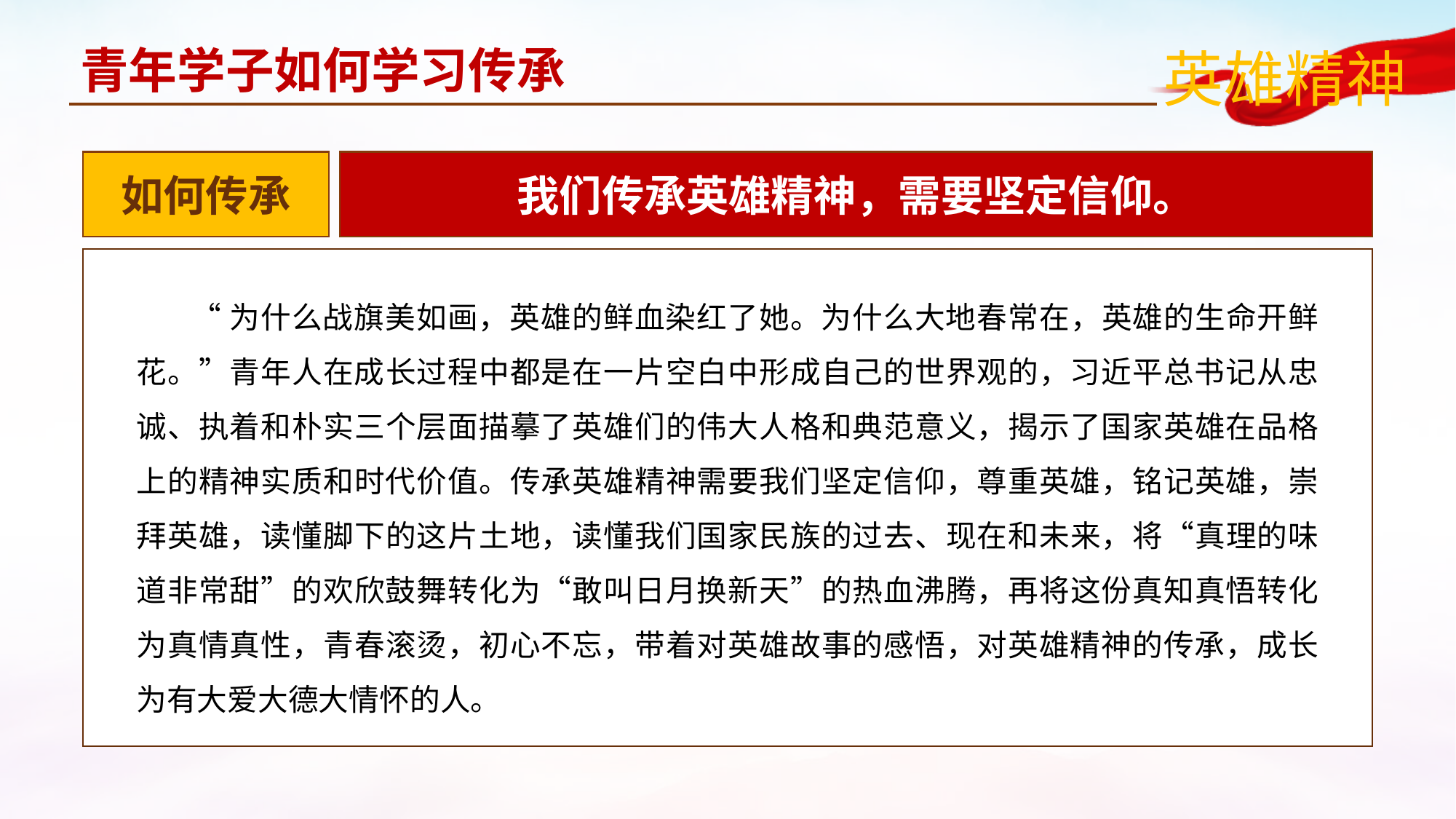

青年学子如何学习传承
如何传承
我们传承英雄精神，需要坚定信仰。

“为什么战旗美如画，英雄的鲜血染红了她。为什么大地春常在，英雄的生命开鲜花。”青年人在成长过程中都是在一片空白中形成自己的世界观的，习近平总书记从忠诚、执着和朴实三个层面描摹了英雄们的伟大人格和典范意义，揭示了国家英雄在品格上的精神实质和时代价值。传承英雄精神需要我们坚定信仰，尊重英雄，铭记英雄，崇拜英雄，读懂脚下的这片土地，读懂我们国家民族的过去、现在和未来，将“真理的味道非常甜”的欢欣鼓舞转化为“敢叫日月换新天”的热血沸腾，再将这份真知真悟转化为真情真性，青春滚烫，初心不忘，带着对英雄故事的感悟，对英雄精神的传承，成长为有大爱大德大情怀的人。